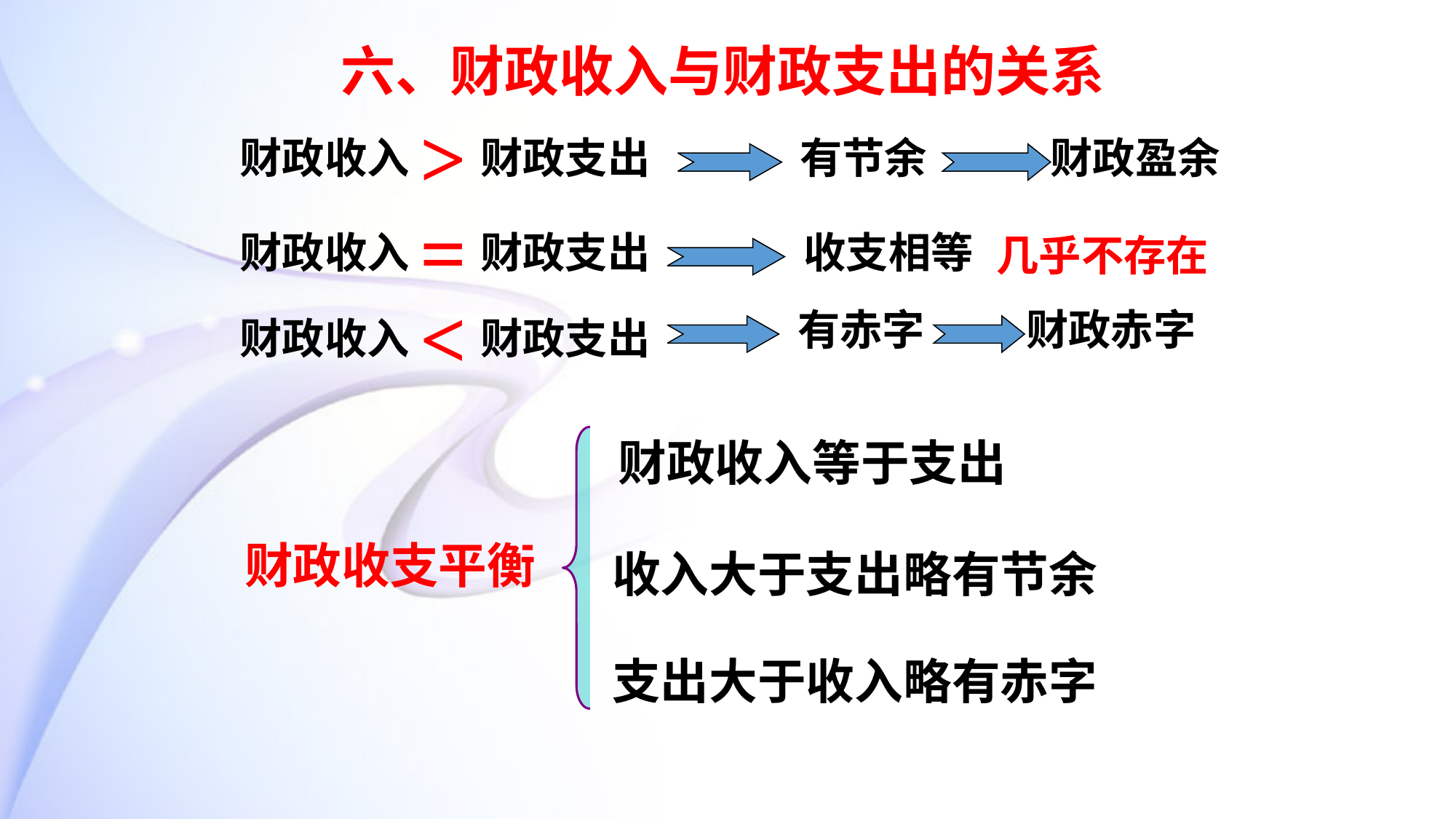

六、财政收入与财政支出的关系
>
财政收入
财政支出
有节余

财政盈余

=
财政收入
财政支出
收支相等

几乎不存在
<
有赤字

财政赤字

财政收入
财政支出

财政收入等于支出
财政收支平衡
收入大于支出略有节余
支出大于收入略有赤字